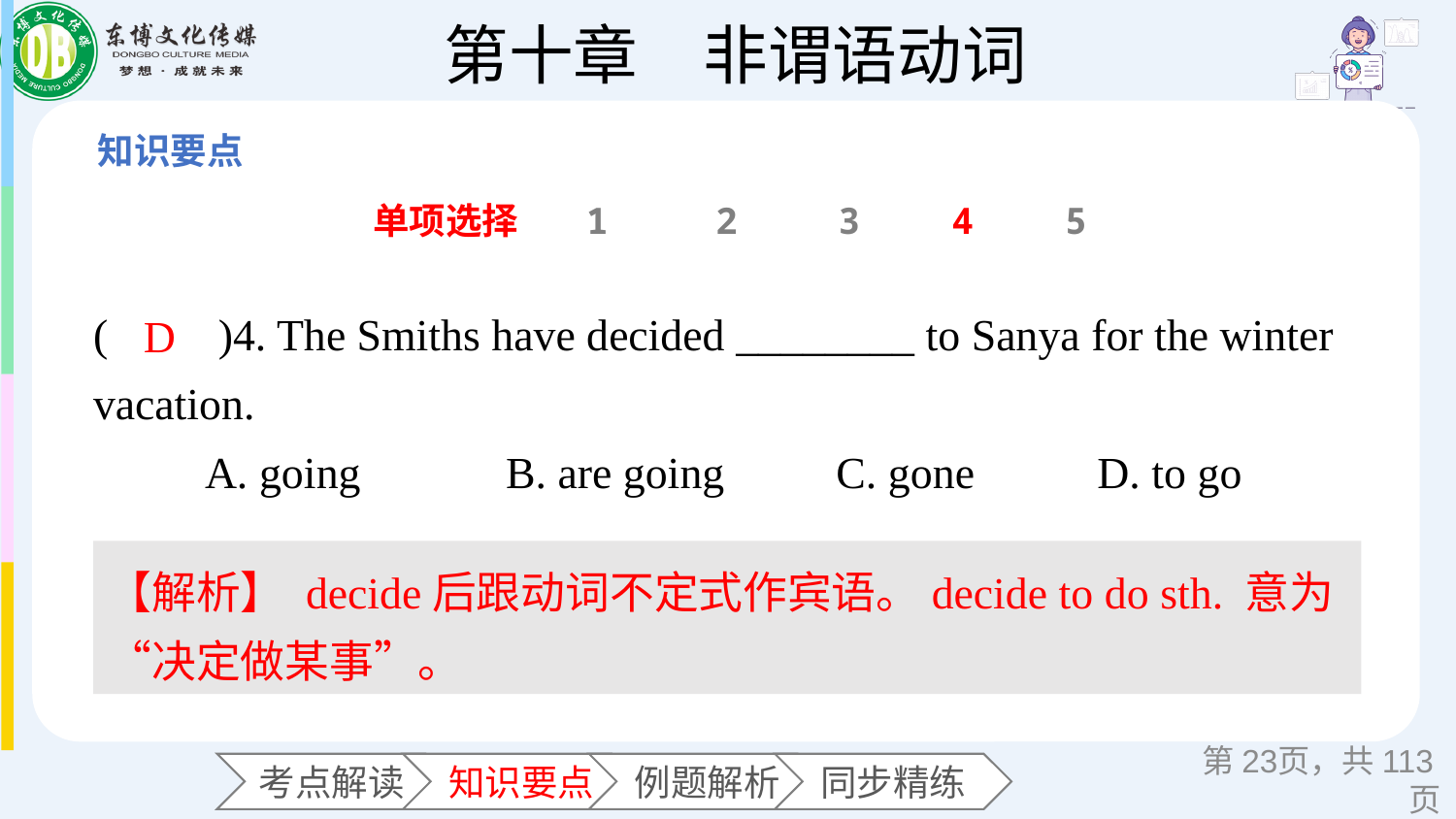

单项选择
1
2
3
4
5
(　　)4. The Smiths have decided ________ to Sanya for the winter vacation.
          A. going             B. are going          C. gone           D. to go
D
【解析】 decide后跟动词不定式作宾语。decide to do sth. 意为“决定做某事”。
第23页，共113页